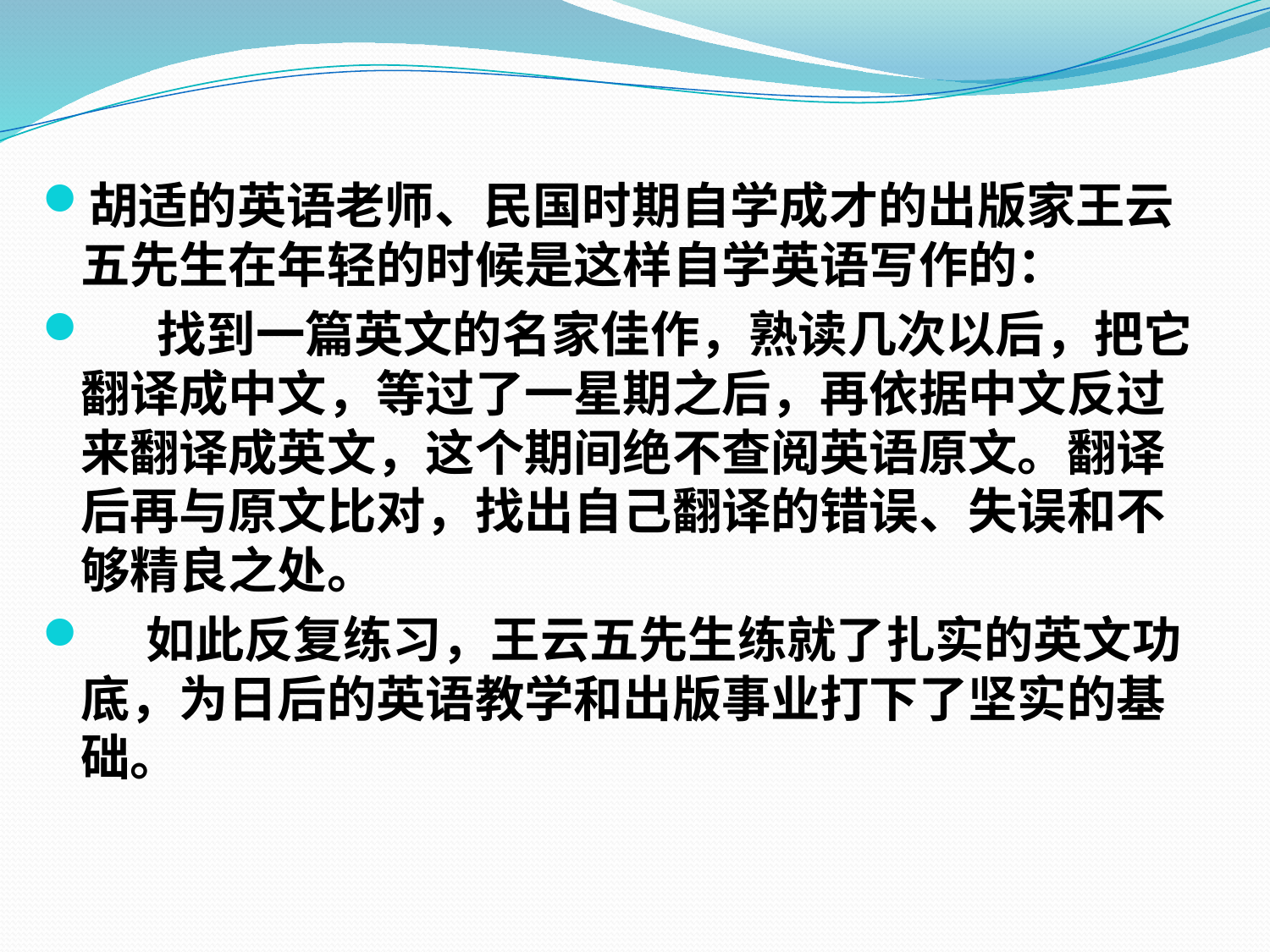

胡适的英语老师、民国时期自学成才的出版家王云五先生在年轻的时候是这样自学英语写作的：
     找到一篇英文的名家佳作，熟读几次以后，把它翻译成中文，等过了一星期之后，再依据中文反过来翻译成英文，这个期间绝不查阅英语原文。翻译后再与原文比对，找出自己翻译的错误、失误和不够精良之处。
    如此反复练习，王云五先生练就了扎实的英文功底，为日后的英语教学和出版事业打下了坚实的基础。